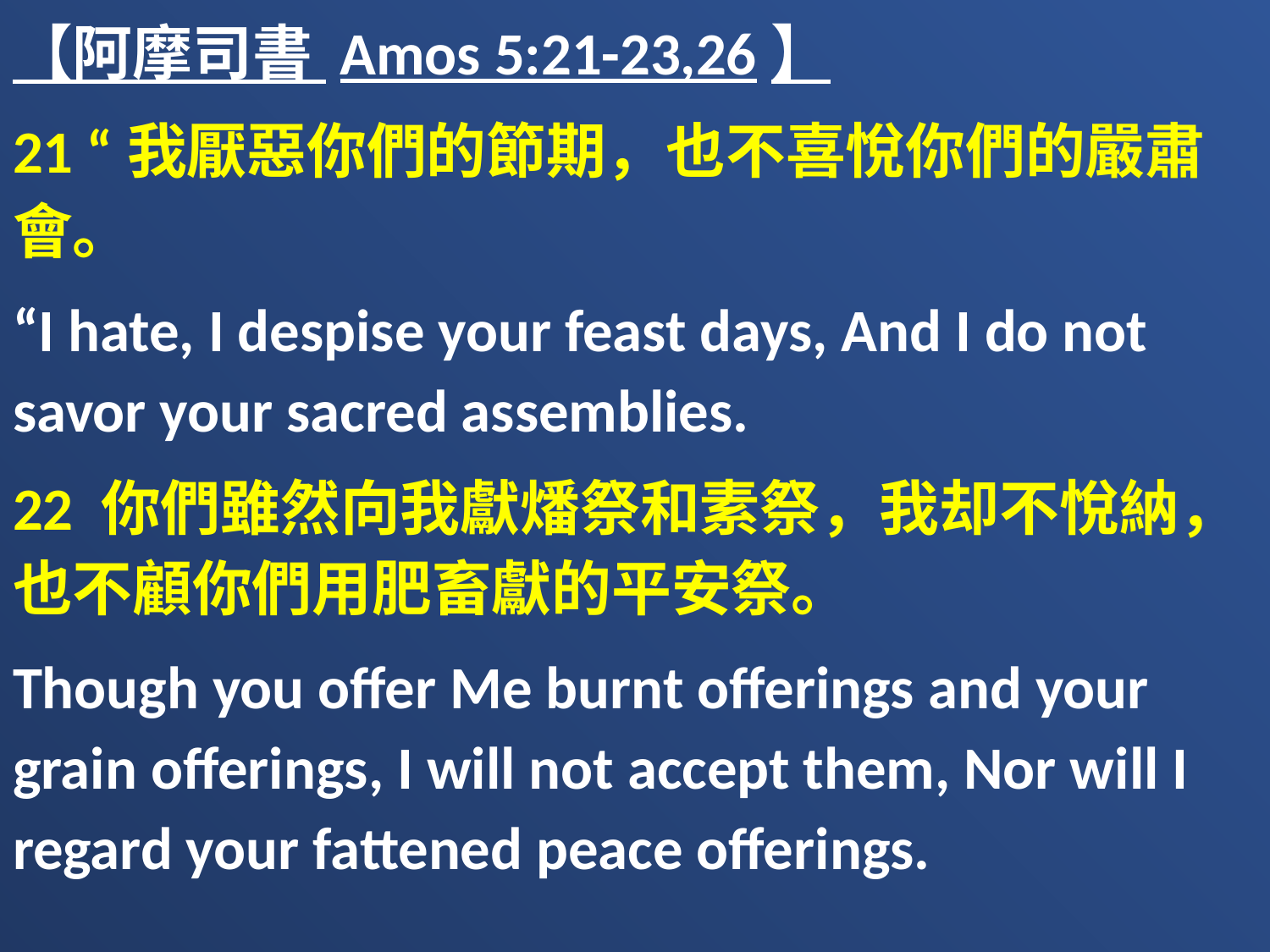

【阿摩司書 Amos 5:21-23,26】
21 “我厭惡你們的節期，也不喜悅你們的嚴肅會。
“I hate, I despise your feast days, And I do not savor your sacred assemblies.
22 你們雖然向我獻燔祭和素祭，我却不悅納，也不顧你們用肥畜獻的平安祭。
Though you offer Me burnt offerings and your grain offerings, I will not accept them, Nor will I regard your fattened peace offerings.